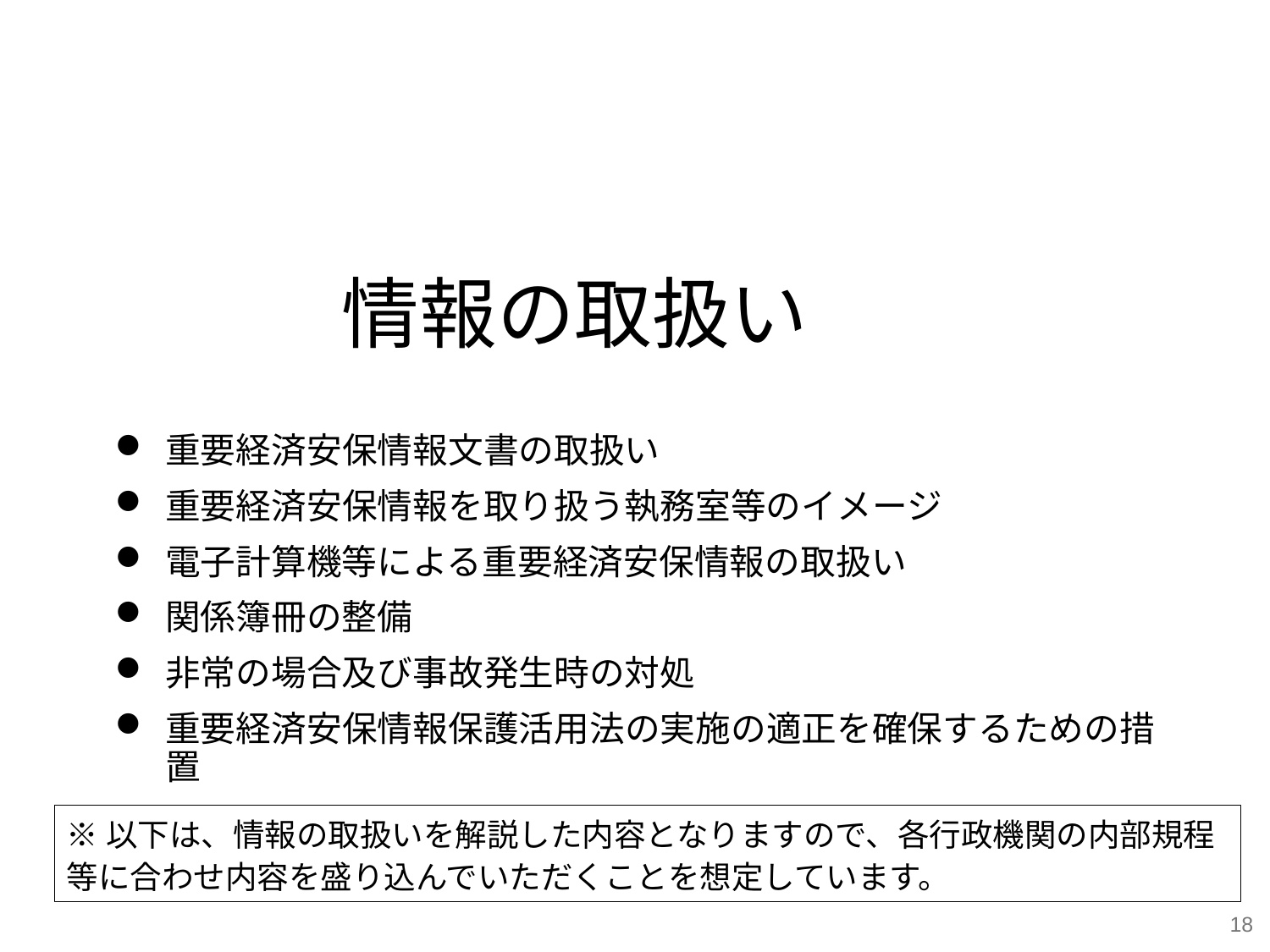

情報の取扱い

重要経済安保情報文書の取扱い
重要経済安保情報を取り扱う執務室等のイメージ
電子計算機等による重要経済安保情報の取扱い
関係簿冊の整備
非常の場合及び事故発生時の対処
重要経済安保情報保護活用法の実施の適正を確保するための措置
※以下は、情報の取扱いを解説した内容となりますので、各行政機関の内部規程等に合わせ内容を盛り込んでいただくことを想定しています。
18